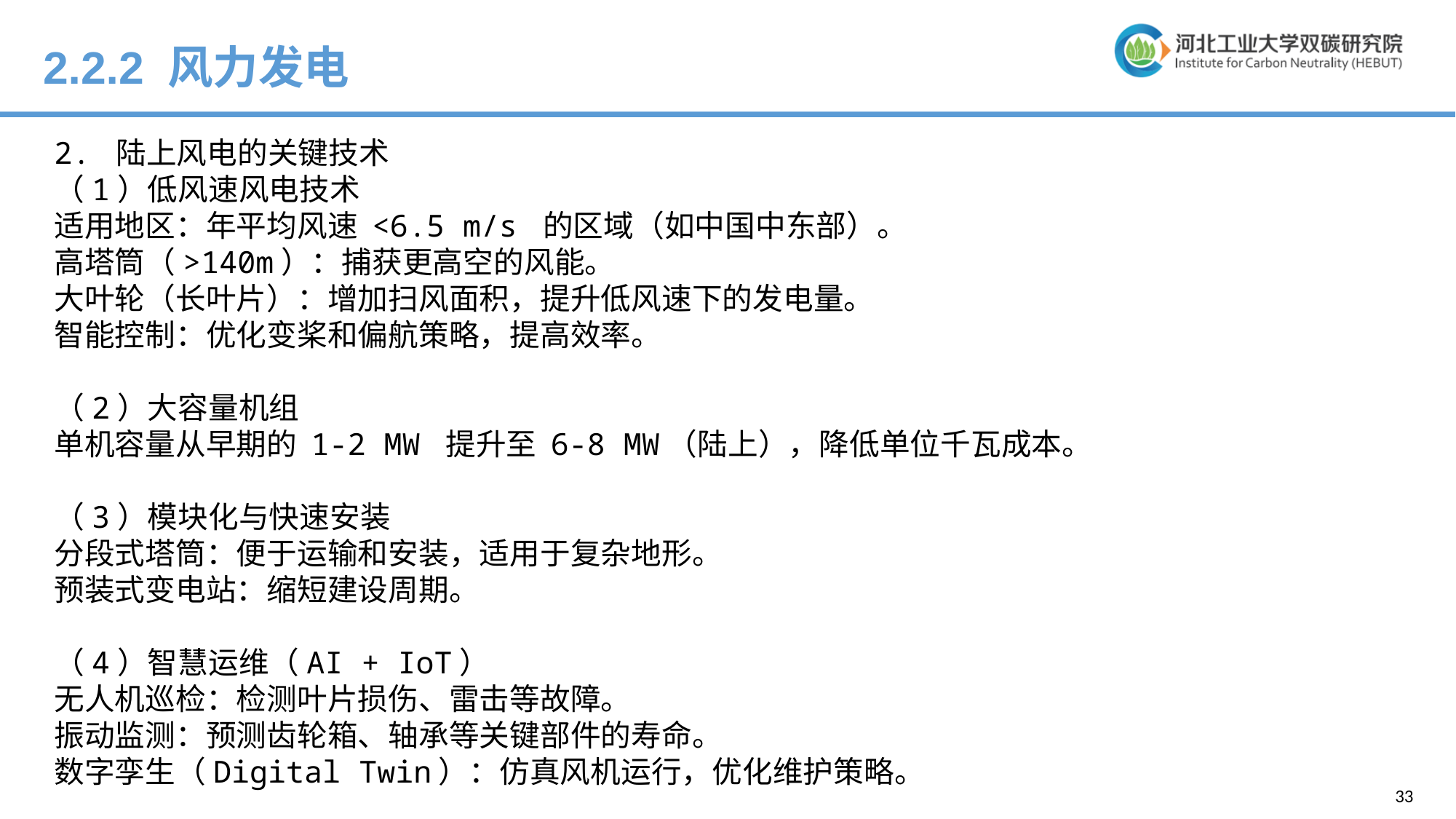

2.2.2 风力发电

2. 陆上风电的关键技术
（1）低风速风电技术
适用地区：年平均风速 <6.5 m/s 的区域（如中国中东部）。
高塔筒（>140m）：捕获更高空的风能。
大叶轮（长叶片）：增加扫风面积，提升低风速下的发电量。
智能控制：优化变桨和偏航策略，提高效率。

（2）大容量机组
单机容量从早期的 1-2 MW 提升至 6-8 MW（陆上），降低单位千瓦成本。

（3）模块化与快速安装
分段式塔筒：便于运输和安装，适用于复杂地形。
预装式变电站：缩短建设周期。

（4）智慧运维（AI + IoT）
无人机巡检：检测叶片损伤、雷击等故障。
振动监测：预测齿轮箱、轴承等关键部件的寿命。
数字孪生（Digital Twin）：仿真风机运行，优化维护策略。

33